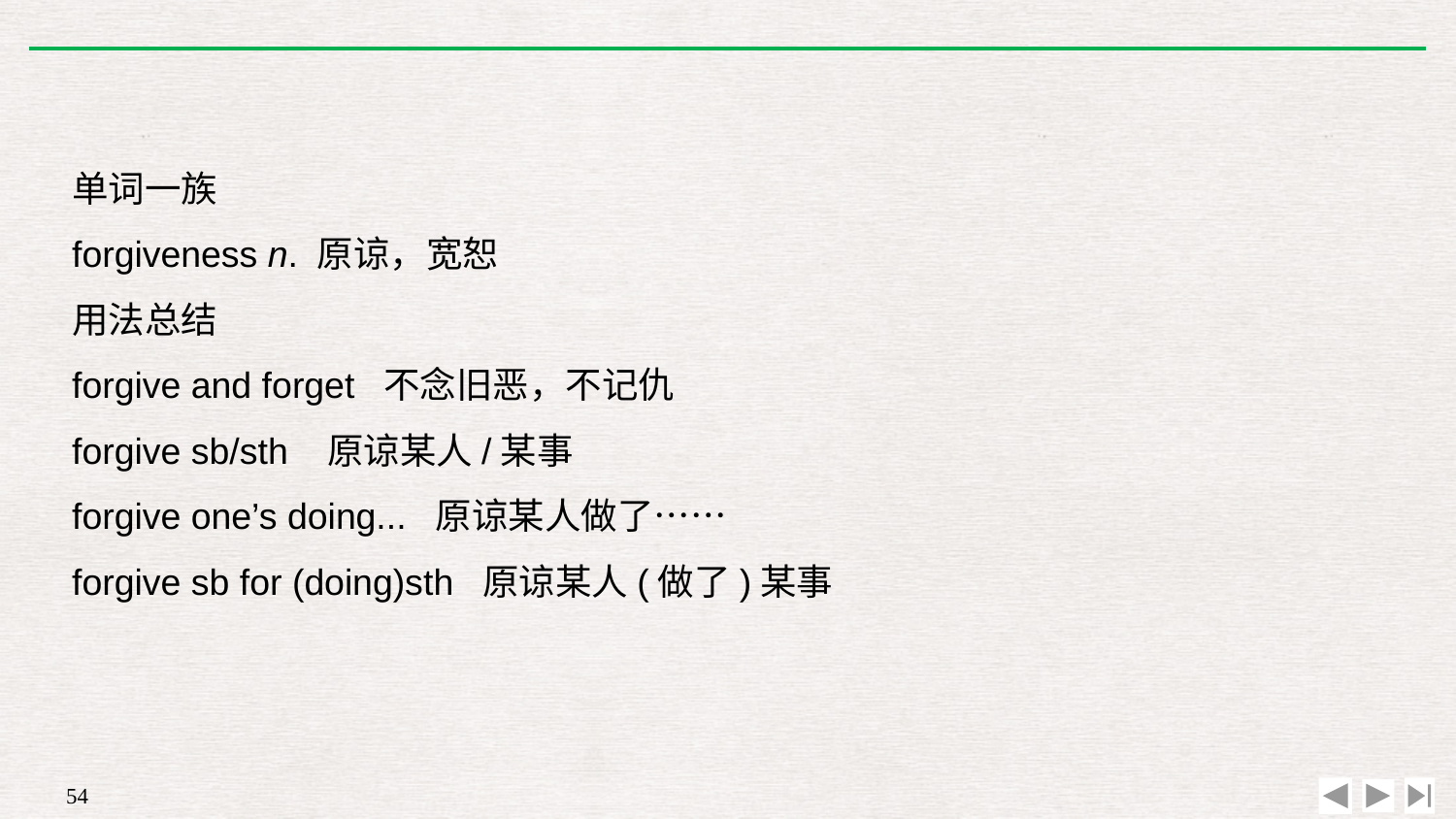

单词一族
forgiveness n. 原谅，宽恕
用法总结
forgive and forget  不念旧恶，不记仇
forgive sb/sth   原谅某人/某事
forgive one’s doing...  原谅某人做了……
forgive sb for (doing)sth  原谅某人(做了)某事